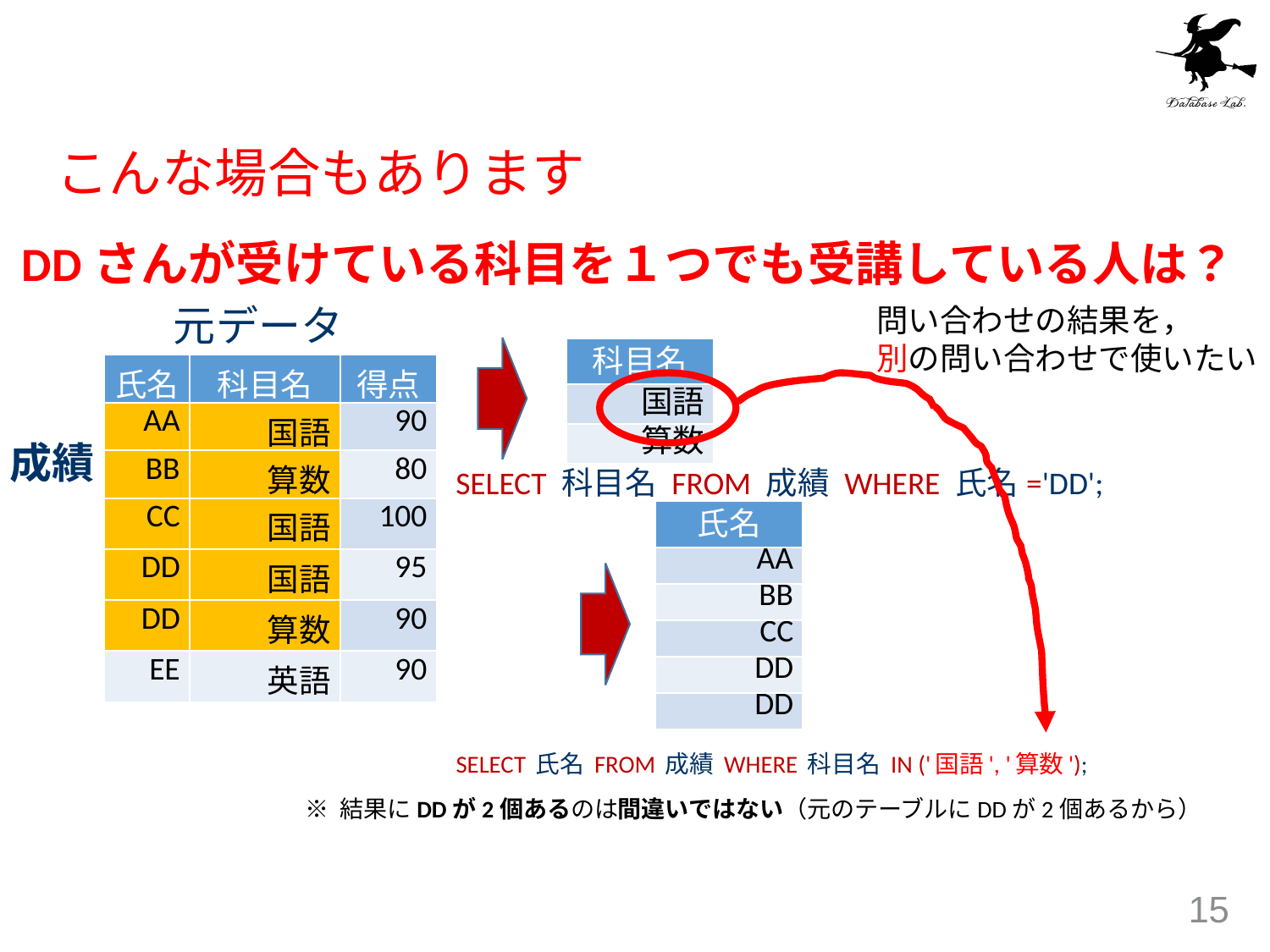

こんな場合もあります
DDさんが受けている科目を１つでも受講している人は？
問い合わせの結果を，
別の問い合わせで使いたい
元データ

| 科目名 |
| --- |
| 国語 |
| 算数 |
| 氏名 | 科目名 | 得点 |
| --- | --- | --- |
| AA | 国語 | 90 |
| BB | 算数 | 80 |
| CC | 国語 | 100 |
| DD | 国語 | 95 |
| DD | 算数 | 90 |
| EE | 英語 | 90 |

成績
SELECT 科目名 FROM 成績 WHERE 氏名='DD';
| 氏名 |
| --- |
| AA |
| BB |
| CC |
| DD |
| DD |

SELECT 氏名 FROM 成績 WHERE 科目名 IN ('国語', '算数');
※ 結果にDDが2個あるのは間違いではない（元のテーブルにDDが2個あるから）
15